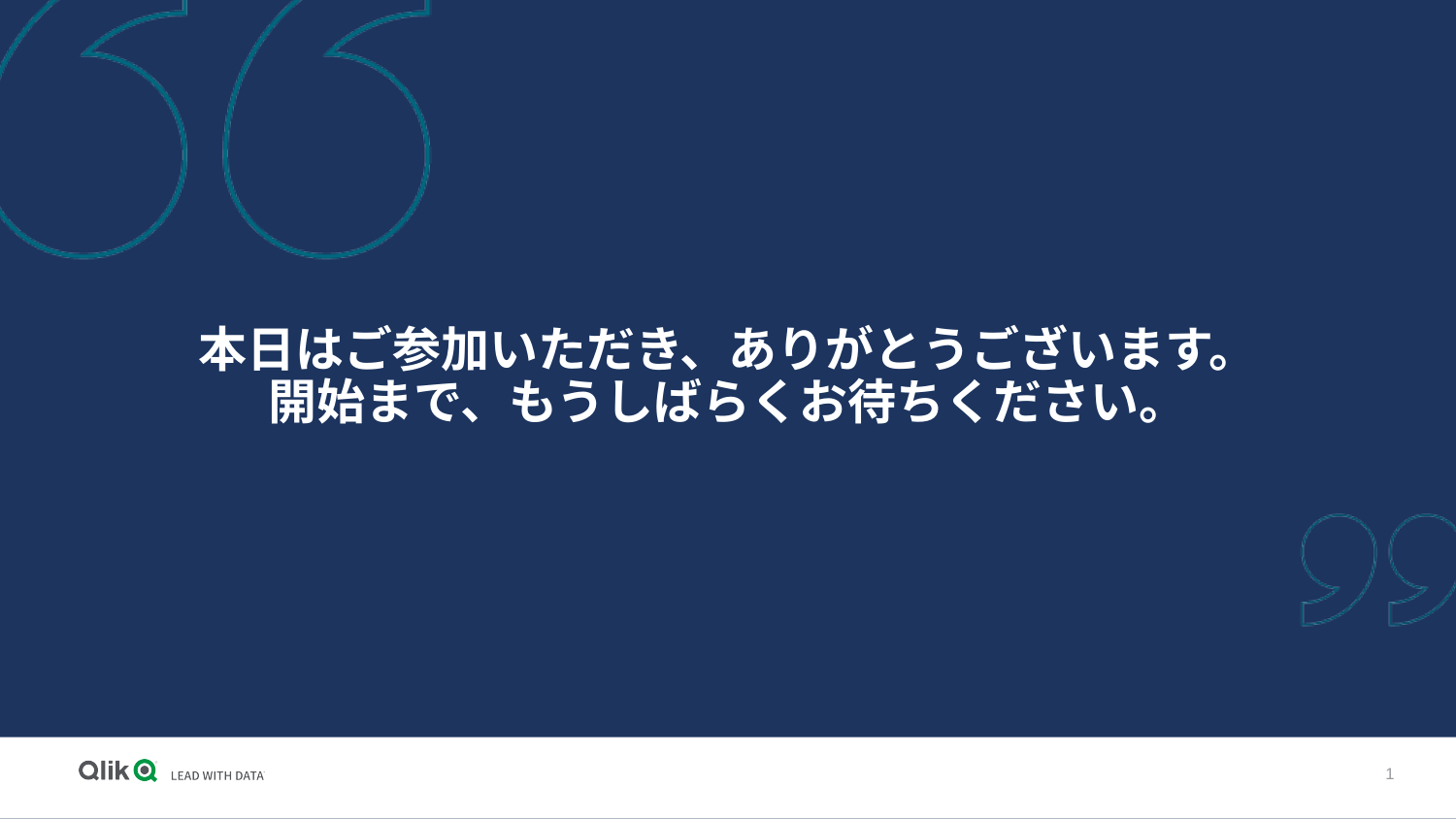

# 本日はご参加いただき、ありがとうございます。 開始まで、もうしばらくお待ちください。